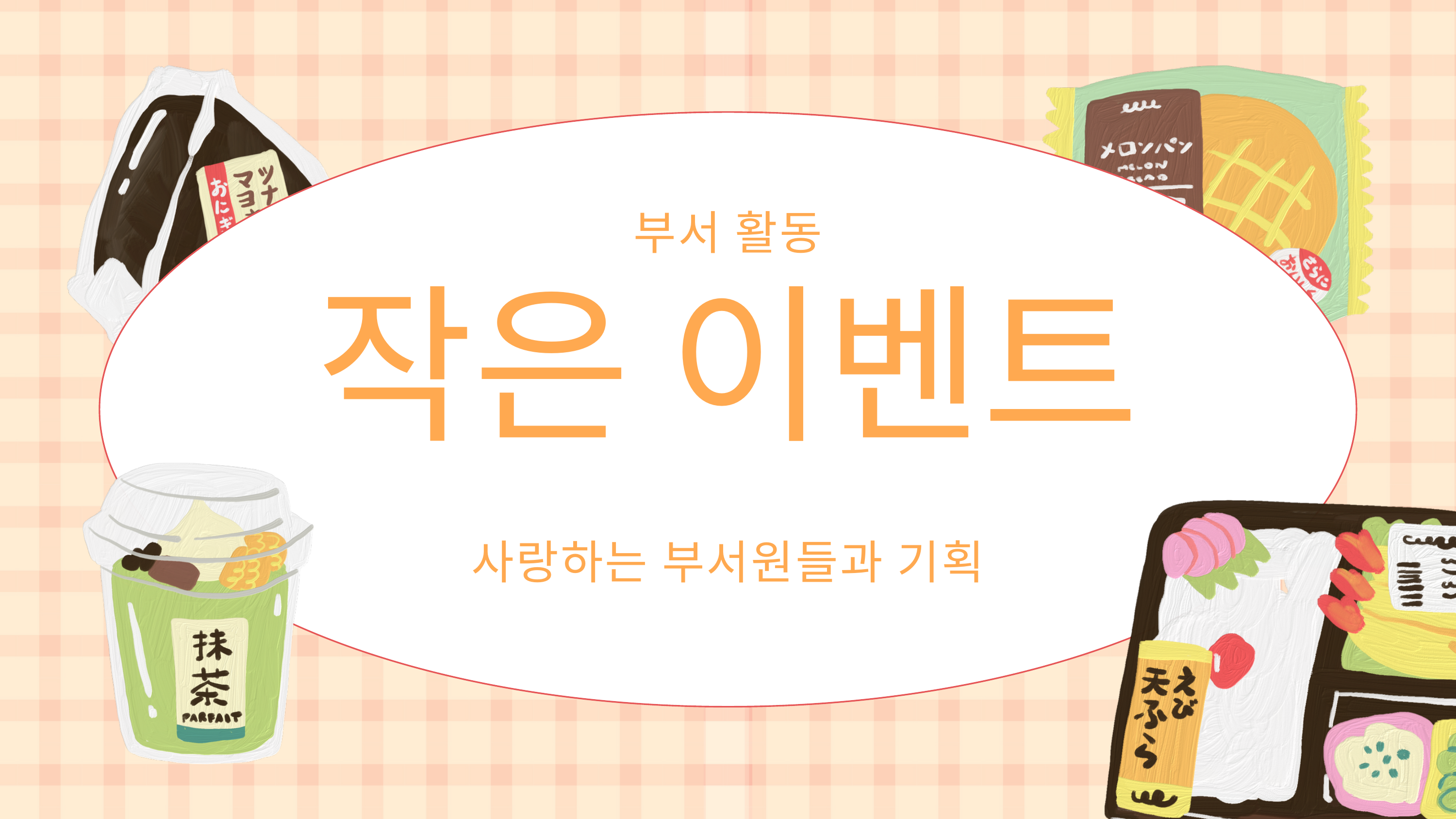

부서 활동
작은 이벤트

사랑하는 부서원들과 기획